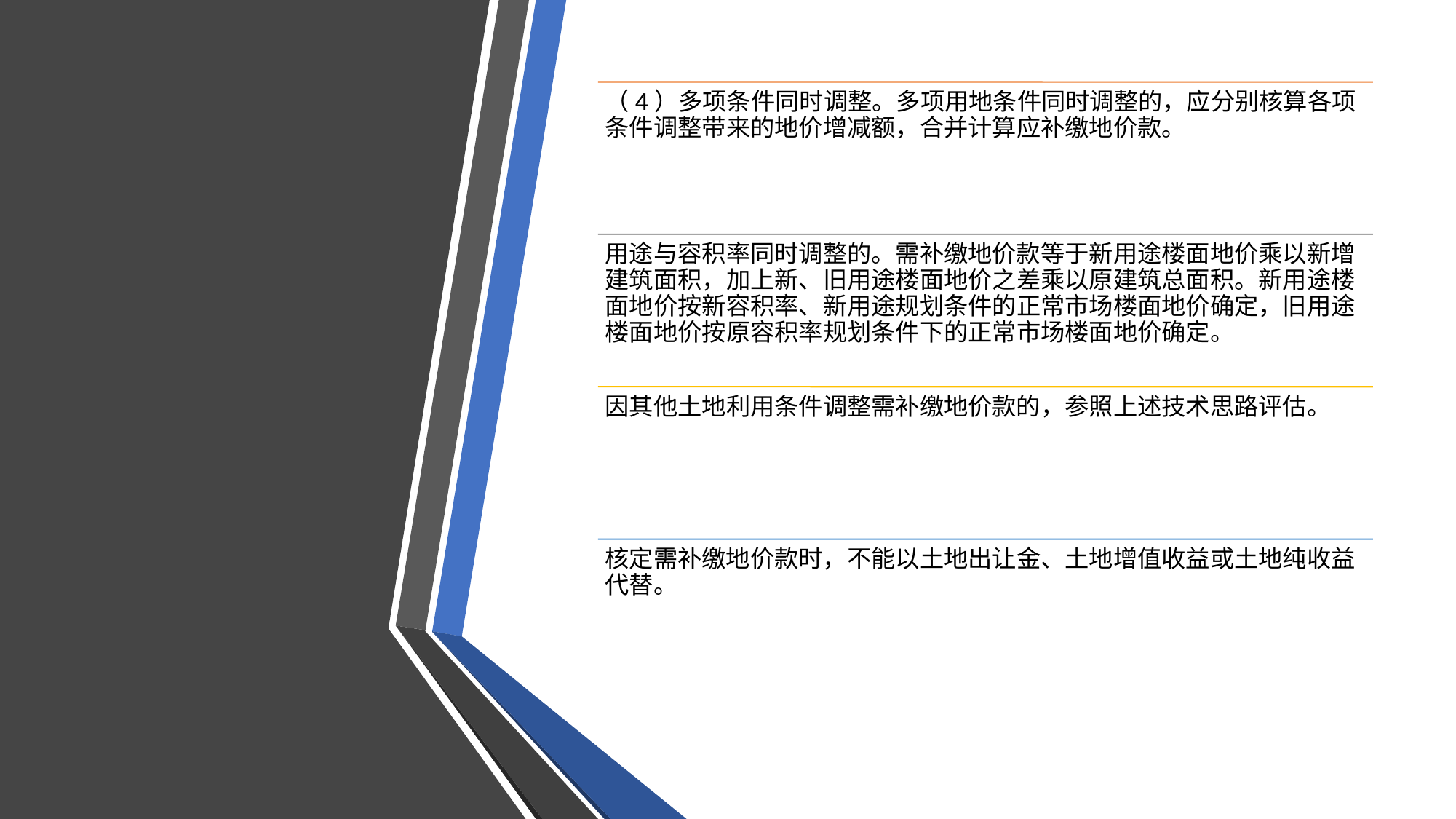

（4）多项条件同时调整。多项用地条件同时调整的，应分别核算各项条件调整带来的地价增减额，合并计算应补缴地价款。
用途与容积率同时调整的。需补缴地价款等于新用途楼面地价乘以新增建筑面积，加上新、旧用途楼面地价之差乘以原建筑总面积。新用途楼面地价按新容积率、新用途规划条件的正常市场楼面地价确定，旧用途楼面地价按原容积率规划条件下的正常市场楼面地价确定。
因其他土地利用条件调整需补缴地价款的，参照上述技术思路评估。
核定需补缴地价款时，不能以土地出让金、土地增值收益或土地纯收益代替。